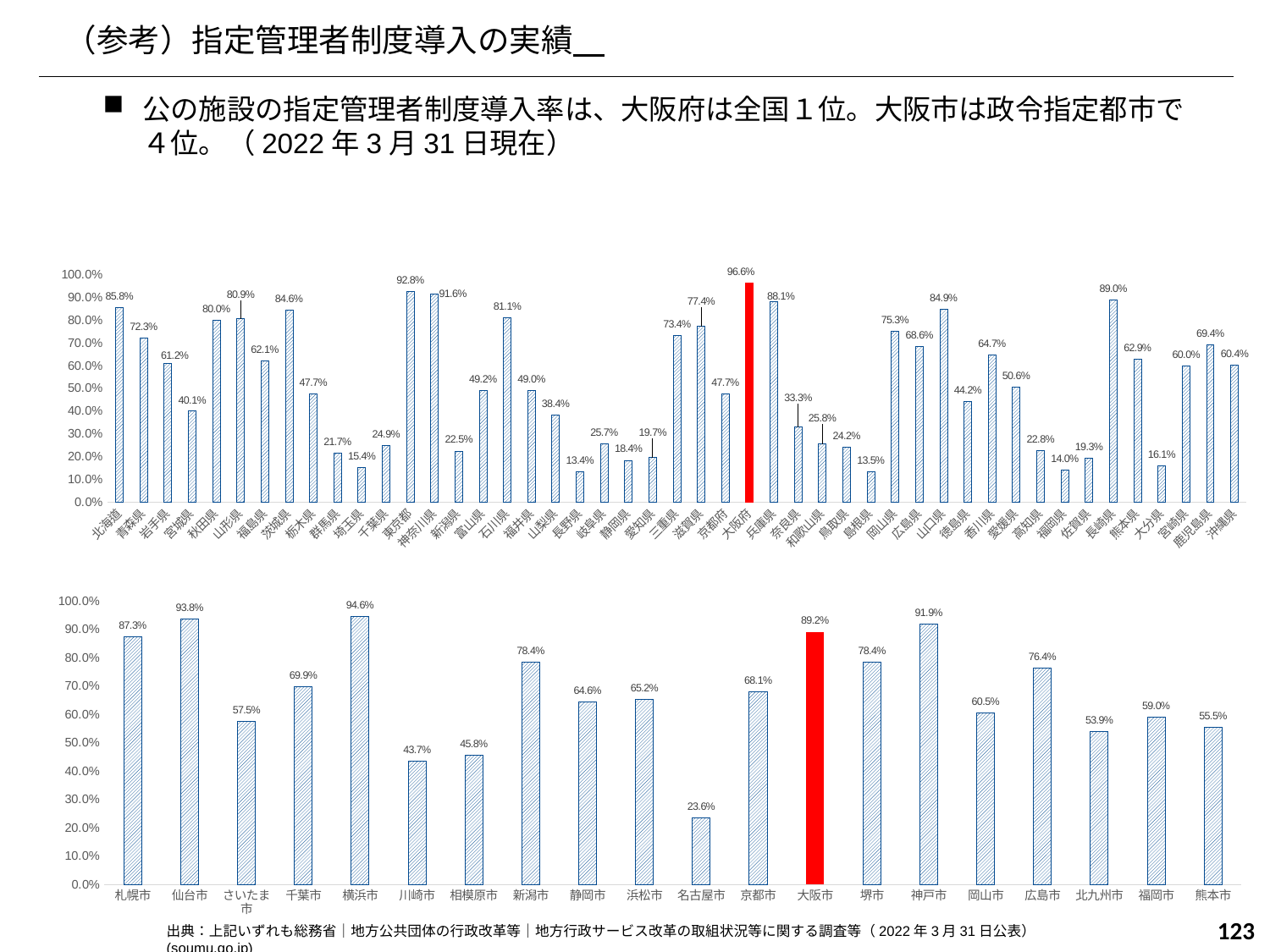

（参考）指定管理者制度導入の実績
公の施設の指定管理者制度導入率は、大阪府は全国１位。大阪市は政令指定都市で４位。（2022年3月31日現在）

### Chart

| Category |  |
|---|---|
| 北海道 | 0.8575851393188855 |
| 青森県 | 0.7228915662650602 |
| 岩手県 | 0.6119402985074627 |
| 宮城県 | 0.4009216589861751 |
| 秋田県 | 0.8 |
| 山形県 | 0.808641975308642 |
| 福島県 | 0.6209386281588448 |
| 茨城県 | 0.8455598455598455 |
| 栃木県 | 0.47692307692307695 |
| 群馬県 | 0.21717171717171718 |
| 埼玉県 | 0.15401785714285715 |
| 千葉県 | 0.24897959183673468 |
| 東京都 | 0.928087545596665 |
| 神奈川県 | 0.9155672823218998 |
| 新潟県 | 0.22527472527472528 |
| 富山県 | 0.4918032786885246 |
| 石川県 | 0.8113207547169812 |
| 福井県 | 0.49019607843137253 |
| 山梨県 | 0.3837837837837838 |
| 長野県 | 0.13366336633663367 |
| 岐阜県 | 0.2571428571428571 |
| 静岡県 | 0.18442622950819673 |
| 愛知県 | 0.19667590027700832 |
| 三重県 | 0.7338129496402878 |
| 滋賀県 | 0.7735849056603774 |
| 京都府 | 0.47738693467336685 |
| 大阪府 | 0.9656084656084656 |
| 兵庫県 | 0.8814159292035398 |
| 奈良県 | 0.3333333333333333 |
| 和歌山県 | 0.2582781456953642 |
| 鳥取県 | 0.24183006535947713 |
| 島根県 | 0.13541666666666666 |
| 岡山県 | 0.7526881720430108 |
| 広島県 | 0.6863636363636364 |
| 山口県 | 0.848780487804878 |
| 徳島県 | 0.4423076923076923 |
| 香川県 | 0.6470588235294118 |
| 愛媛県 | 0.5056179775280899 |
| 高知県 | 0.22807017543859648 |
| 福岡県 | 0.14046822742474915 |
| 佐賀県 | 0.19333333333333333 |
| 長崎県 | 0.8904109589041096 |
| 熊本県 | 0.6290322580645161 |
| 大分県 | 0.16149068322981366 |
| 宮崎県 | 0.6 |
| 鹿児島県 | 0.6942148760330579 |
| 沖縄県 | 0.6040955631399317 |

### Chart

| Category |  |
|---|---|
| 札幌市 | 0.8734491315136477 |
| 仙台市 | 0.9384615384615385 |
| さいたま市 | 0.5746478873239437 |
| 千葉市 | 0.6990291262135923 |
| 横浜市 | 0.9458689458689459 |
| 川崎市 | 0.4368231046931408 |
| 相模原市 | 0.458041958041958 |
| 新潟市 | 0.7835820895522388 |
| 静岡市 | 0.6456456456456456 |
| 浜松市 | 0.6524216524216524 |
| 名古屋市 | 0.236 |
| 京都市 | 0.6811224489795918 |
| 大阪市 | 0.8916129032258064 |
| 堺市 | 0.7843137254901961 |
| 神戸市 | 0.9187279151943463 |
| 岡山市 | 0.6045340050377834 |
| 広島市 | 0.7641357027463651 |
| 北九州市 | 0.5393518518518519 |
| 福岡市 | 0.5898004434589801 |
| 熊本市 | 0.5553191489361702 |
123
出典：上記いずれも総務省｜地方公共団体の行政改革等｜地方行政サービス改革の取組状況等に関する調査等（2022年3月31日公表） (soumu.go.jp)